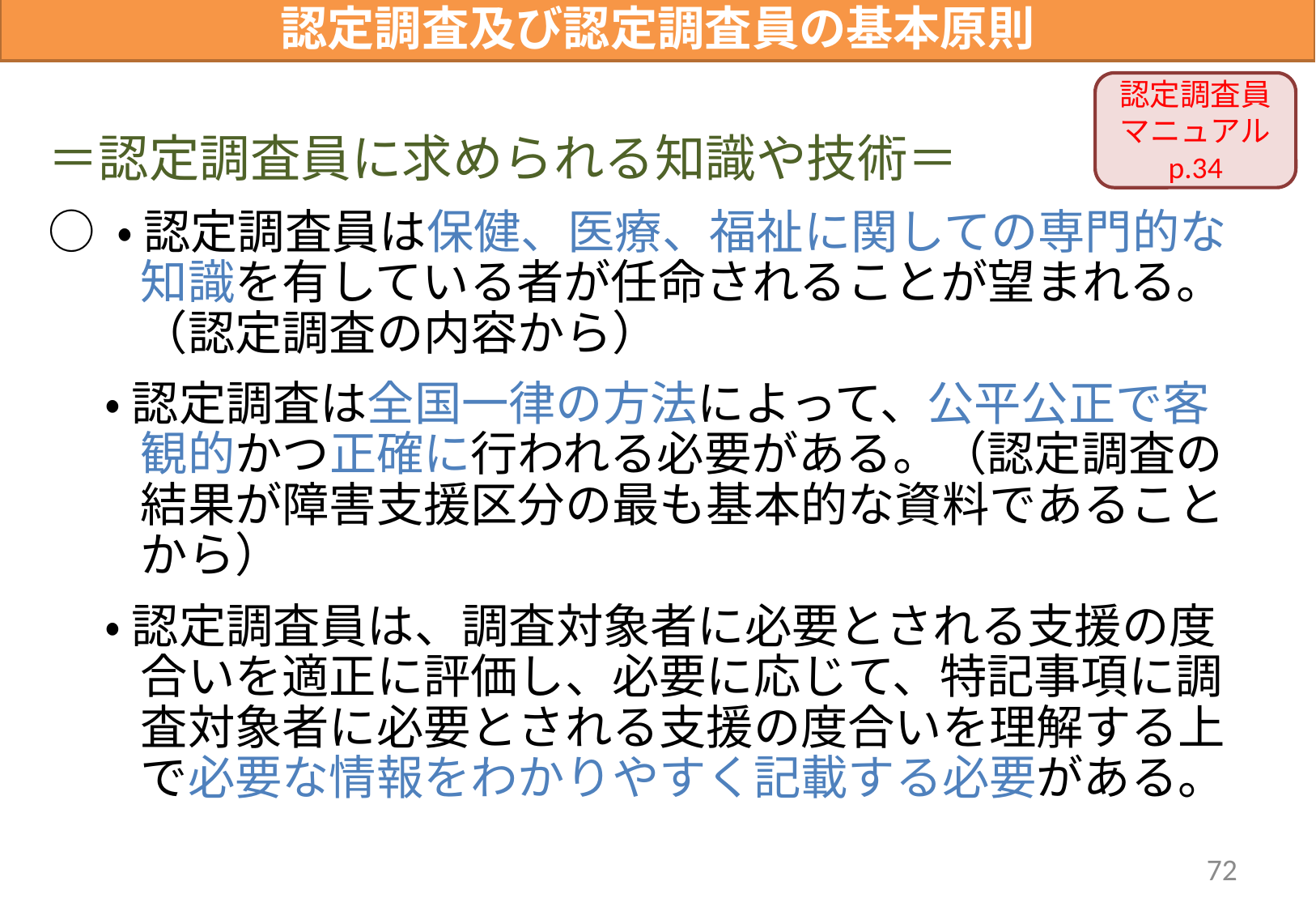

認定調査及び認定調査員の基本原則
認定調査員マニュアル
p.34
＝認定調査員に求められる知識や技術＝
○ ・ 認定調査員は保健、医療、福祉に関しての専門的な知識を有している者が任命されることが望まれる。（認定調査の内容から）
・ 認定調査は全国一律の方法によって、公平公正で客観的かつ正確に行われる必要がある。（認定調査の結果が障害支援区分の最も基本的な資料であることから）
・ 認定調査員は、調査対象者に必要とされる支援の度合いを適正に評価し、必要に応じて、特記事項に調査対象者に必要とされる支援の度合いを理解する上で必要な情報をわかりやすく記載する必要がある。
72